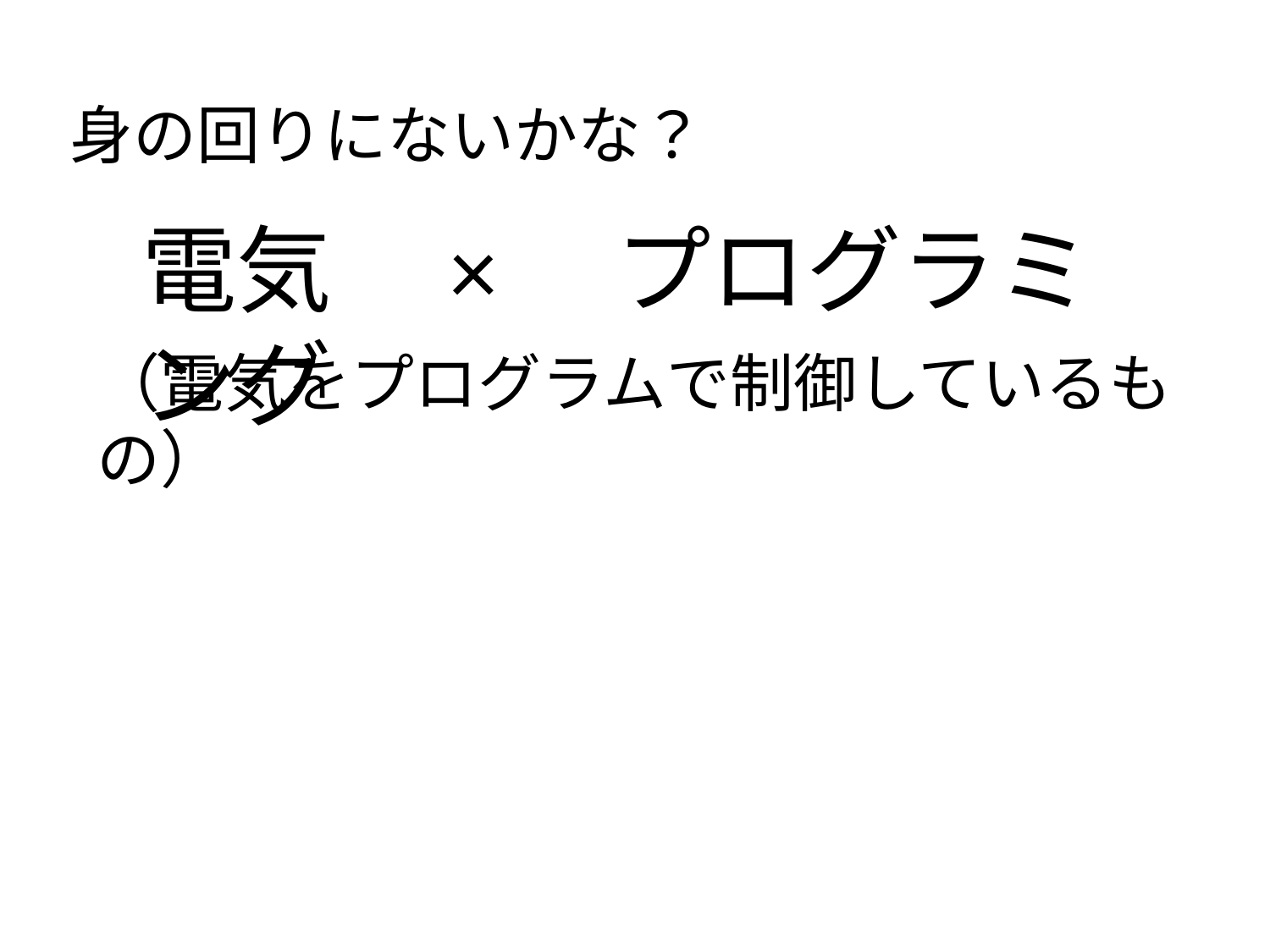

身の回りにないかな？
電気　×　プログラミング
（電気をプログラムで制御しているもの）